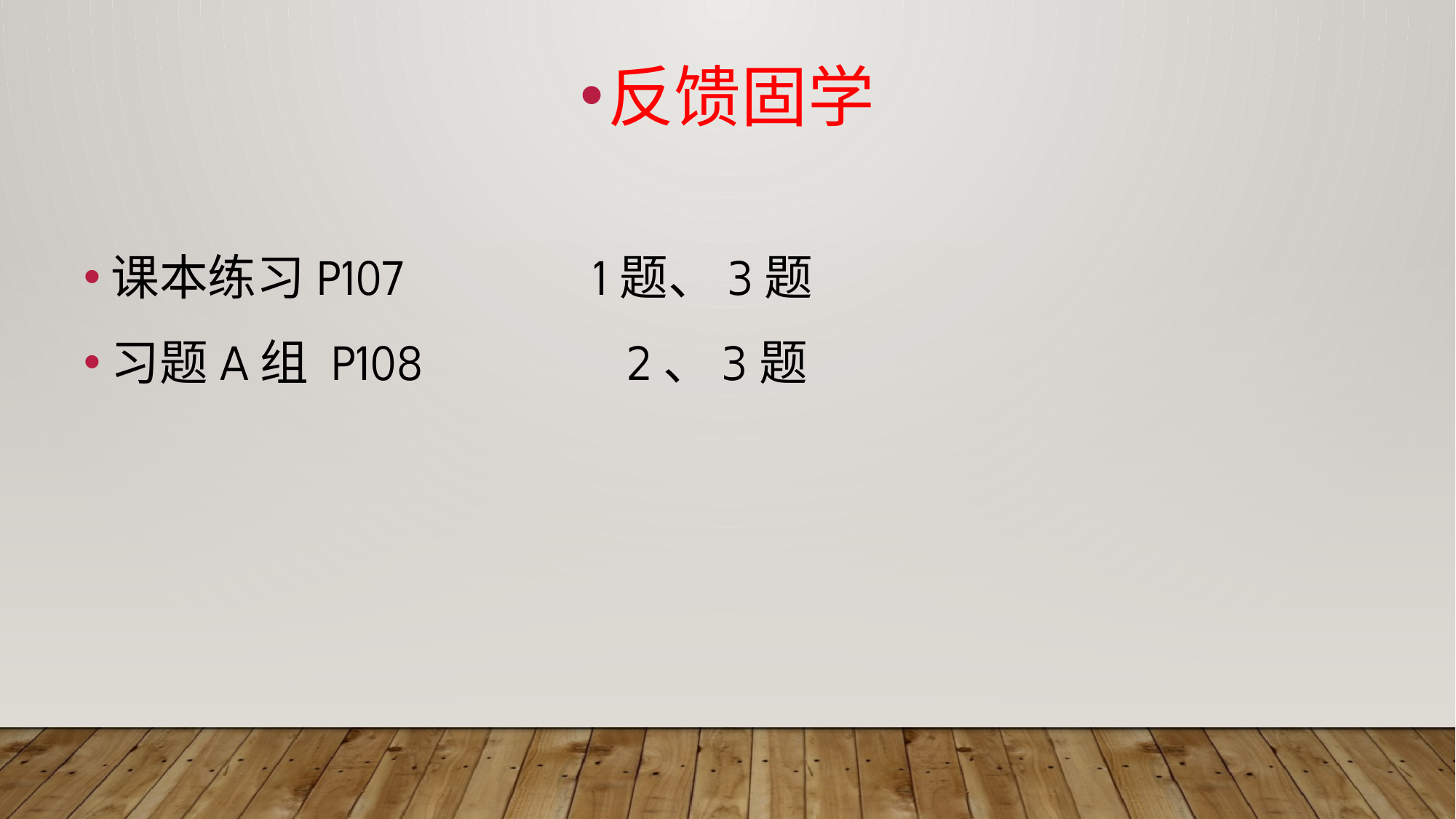

# 反馈固学

课本练习P107             1题、3题
习题A组 P108              2、3题